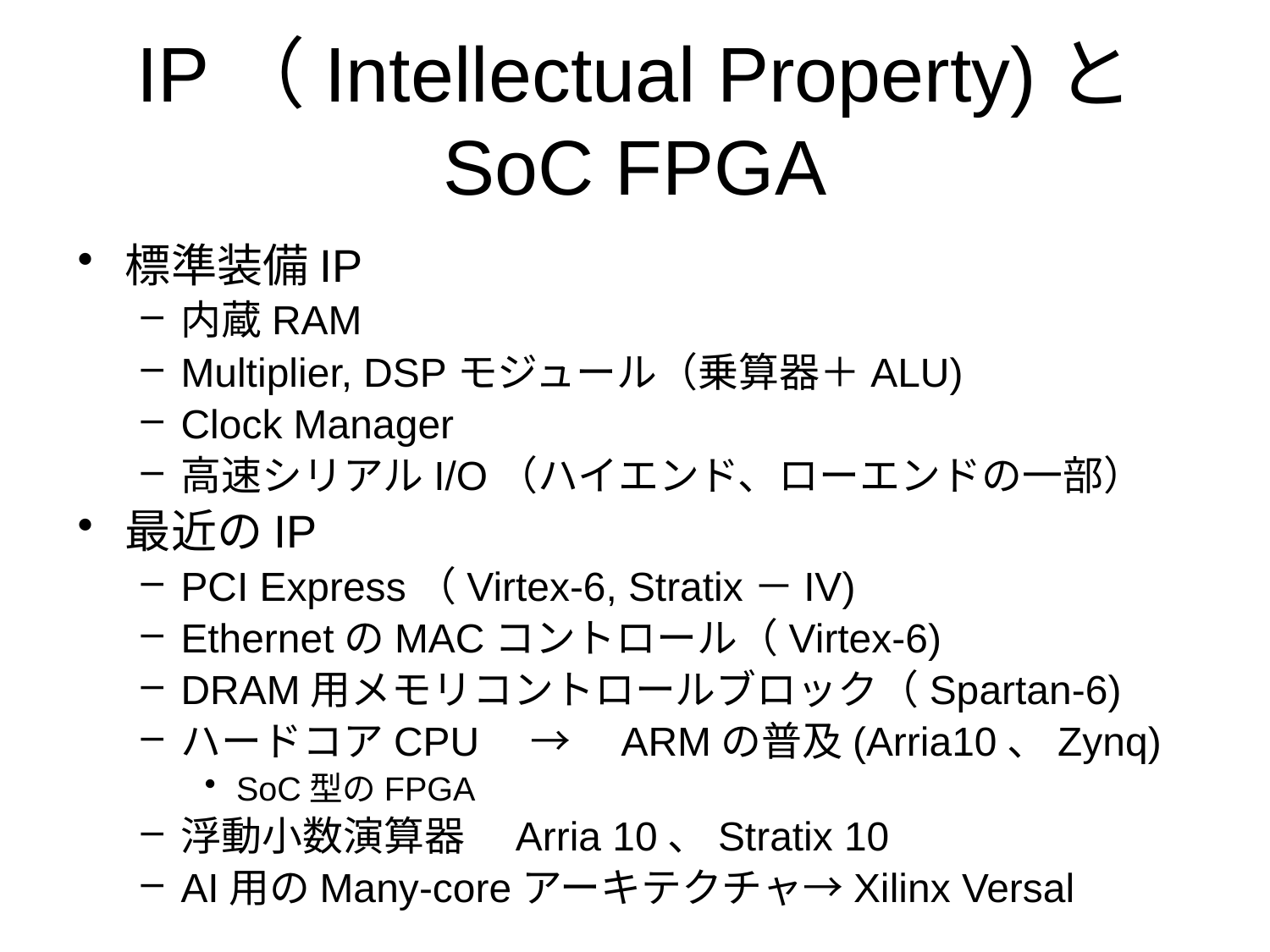

# IP（Intellectual Property)と SoC FPGA
標準装備IP
内蔵RAM
Multiplier, DSPモジュール（乗算器＋ALU)
Clock Manager
高速シリアルI/O（ハイエンド、ローエンドの一部）
最近のIP
PCI Express（Virtex-6, Stratix－IV)
EthernetのMACコントロール（Virtex-6)
DRAM用メモリコントロールブロック（Spartan-6)
ハードコアCPU　→　ARMの普及(Arria10、Zynq)
SoC型のFPGA
浮動小数演算器　Arria 10、Stratix 10
AI用のMany-coreアーキテクチャ→Xilinx Versal